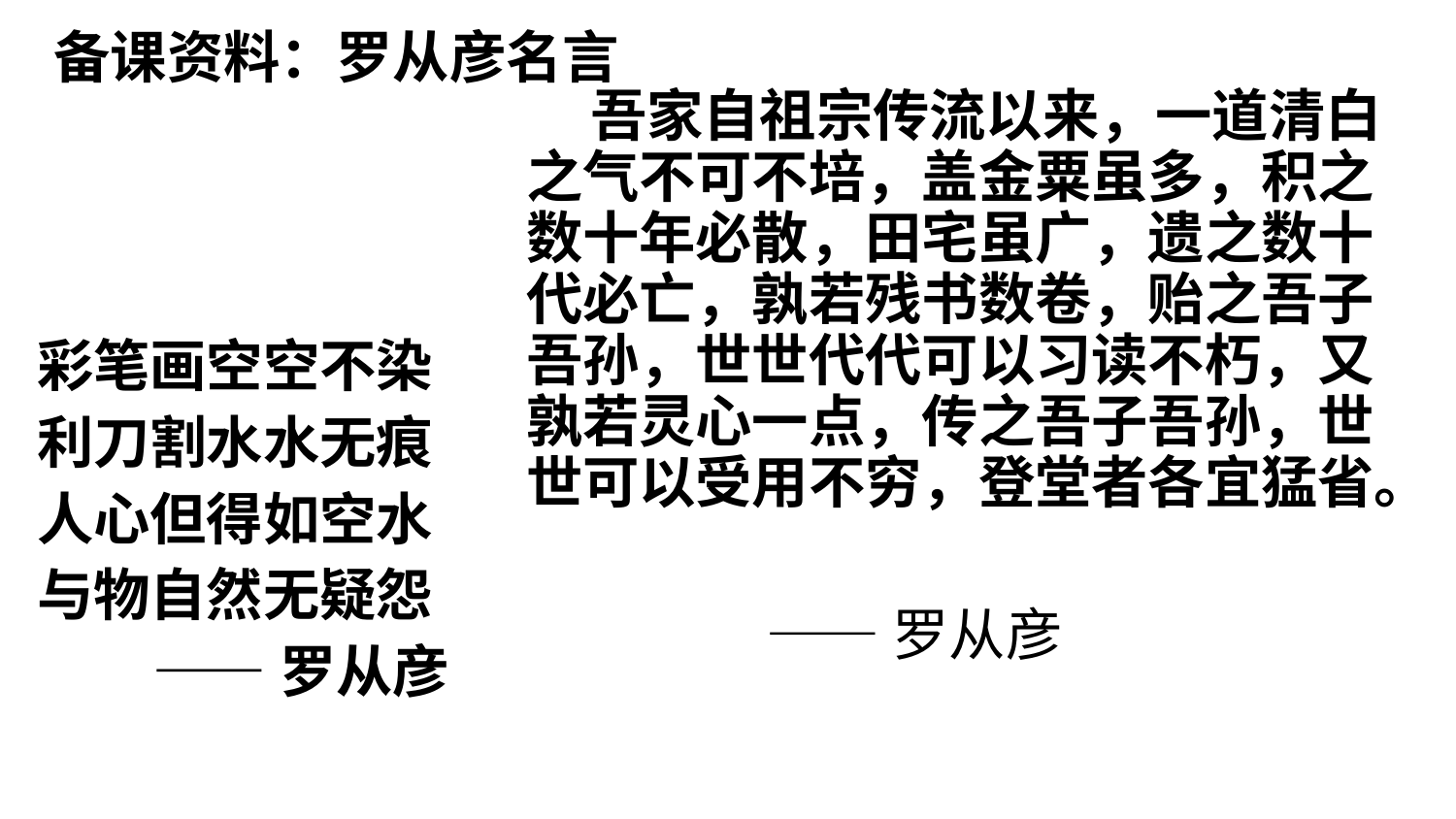

备课资料：罗从彦名言
    吾家自祖宗传流以来，一道清白之气不可不培，盖金粟虽多，积之数十年必散，田宅虽广，遗之数十代必亡，孰若残书数卷，贻之吾子吾孙，世世代代可以习读不朽，又孰若灵心一点，传之吾子吾孙，世世可以受用不穷，登堂者各宜猛省。

                   ——罗从彦
彩笔画空空不染
利刀割水水无痕
人心但得如空水
与物自然无疑怨
         ——罗从彦